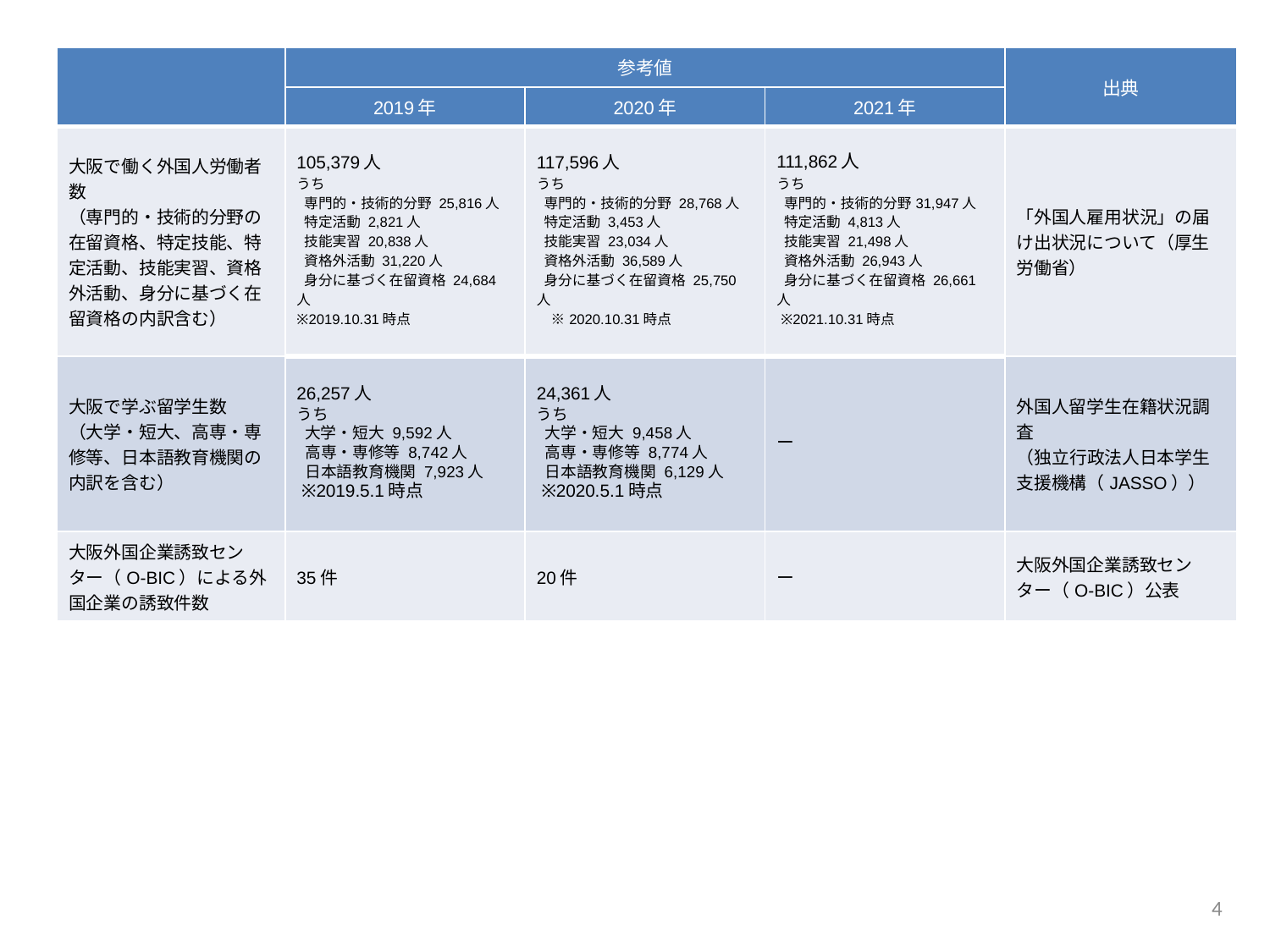

|  | 参考値 |  |  | 出典 |
| --- | --- | --- | --- | --- |
|  | 2019年 | 2020年 | 2021年 |  |
| 大阪で働く外国人労働者数 （専門的・技術的分野の在留資格、特定技能、特定活動、技能実習、資格外活動、身分に基づく在留資格の内訳含む） | 105,379人 うち 専門的・技術的分野 25,816人 特定活動 2,821人 技能実習 20,838人 資格外活動 31,220人 身分に基づく在留資格 24,684人 ※2019.10.31時点 | 117,596人 うち 専門的・技術的分野 28,768人 特定活動 3,453人 技能実習 23,034人 資格外活動 36,589人 身分に基づく在留資格 25,750人 　※2020.10.31時点 | 111,862人 うち 専門的・技術的分野31,947人 特定活動 4,813人 技能実習 21,498人 資格外活動 26,943人 身分に基づく在留資格 26,661人 ※2021.10.31時点 | 「外国人雇用状況」の届け出状況について（厚生労働省） |
| 大阪で学ぶ留学生数 （大学・短大、高専・専修等、日本語教育機関の内訳を含む） | 26,257人 うち 大学・短大 9,592人 高専・専修等 8,742人 日本語教育機関 7,923人 ※2019.5.1時点 | 24,361人 うち 大学・短大 9,458人 高専・専修等 8,774人 日本語教育機関 6,129人 ※2020.5.1時点 | ー | 外国人留学生在籍状況調査 （独立行政法人日本学生支援機構（JASSO）） |
| 大阪外国企業誘致センター（O-BIC）による外国企業の誘致件数 | 35件 | 20件 | ー | 大阪外国企業誘致センター（O-BIC）公表 |
4